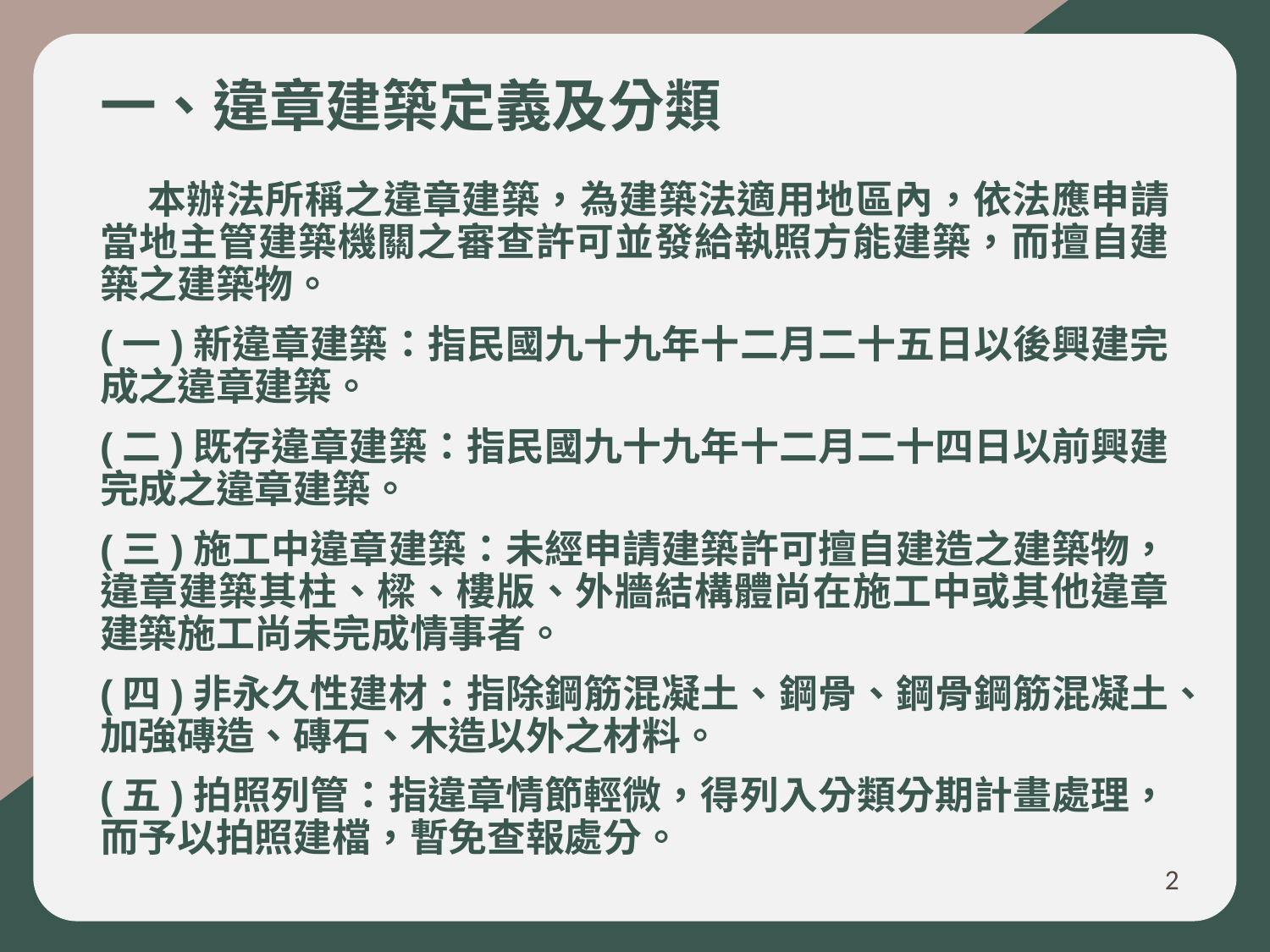

# 一、違章建築定義及分類
    本辦法所稱之違章建築，為建築法適用地區內，依法應申請當地主管建築機關之審查許可並發給執照方能建築，而擅自建築之建築物。
(一)新違章建築：指民國九十九年十二月二十五日以後興建完成之違章建築。
(二)既存違章建築：指民國九十九年十二月二十四日以前興建完成之違章建築。
(三)施工中違章建築：未經申請建築許可擅自建造之建築物，違章建築其柱、樑、樓版、外牆結構體尚在施工中或其他違章建築施工尚未完成情事者。
(四)非永久性建材：指除鋼筋混凝土、鋼骨、鋼骨鋼筋混凝土、加強磚造、磚石、木造以外之材料。
(五)拍照列管：指違章情節輕微，得列入分類分期計畫處理，而予以拍照建檔，暫免查報處分。
2